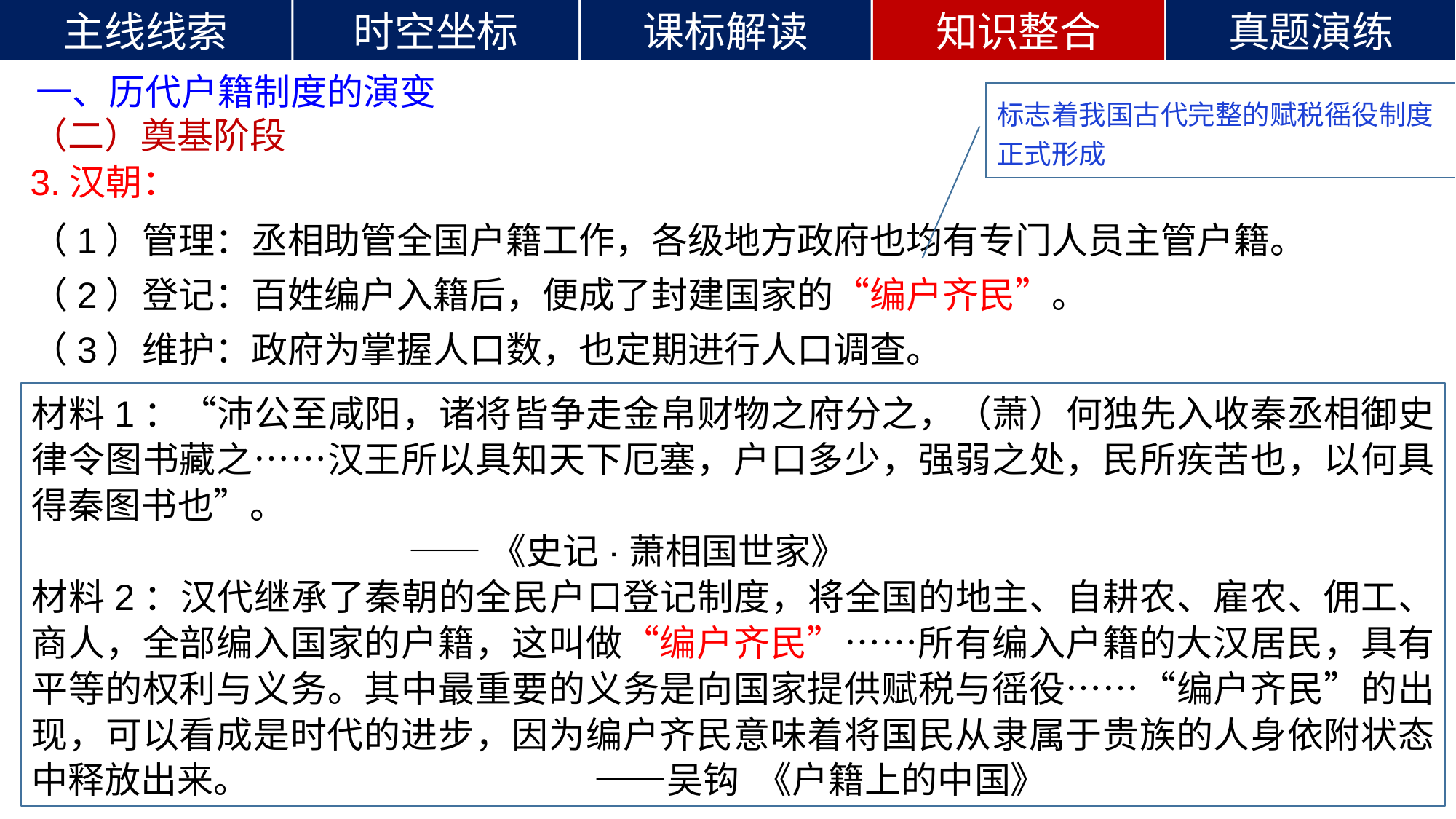

一、历代户籍制度的演变
标志着我国古代完整的赋税徭役制度正式形成
（二）奠基阶段
3.汉朝：
（1）管理：丞相助管全国户籍工作，各级地方政府也均有专门人员主管户籍。
（2）登记：百姓编户入籍后，便成了封建国家的“编户齐民”。
（3）维护：政府为掌握人口数，也定期进行人口调查。
材料1：“沛公至咸阳，诸将皆争走金帛财物之府分之，（萧）何独先入收秦丞相御史律令图书藏之……汉王所以具知天下厄塞，户口多少，强弱之处，民所疾苦也，以何具得秦图书也”。
                                              ——《史记·萧相国世家》
材料2：汉代继承了秦朝的全民户口登记制度，将全国的地主、自耕农、雇农、佣工、商人，全部编入国家的户籍，这叫做“编户齐民”……所有编入户籍的大汉居民，具有平等的权利与义务。其中最重要的义务是向国家提供赋税与徭役……“编户齐民”的出现，可以看成是时代的进步，因为编户齐民意味着将国民从隶属于贵族的人身依附状态中释放出来。                                          ——吴钩  《户籍上的中国》